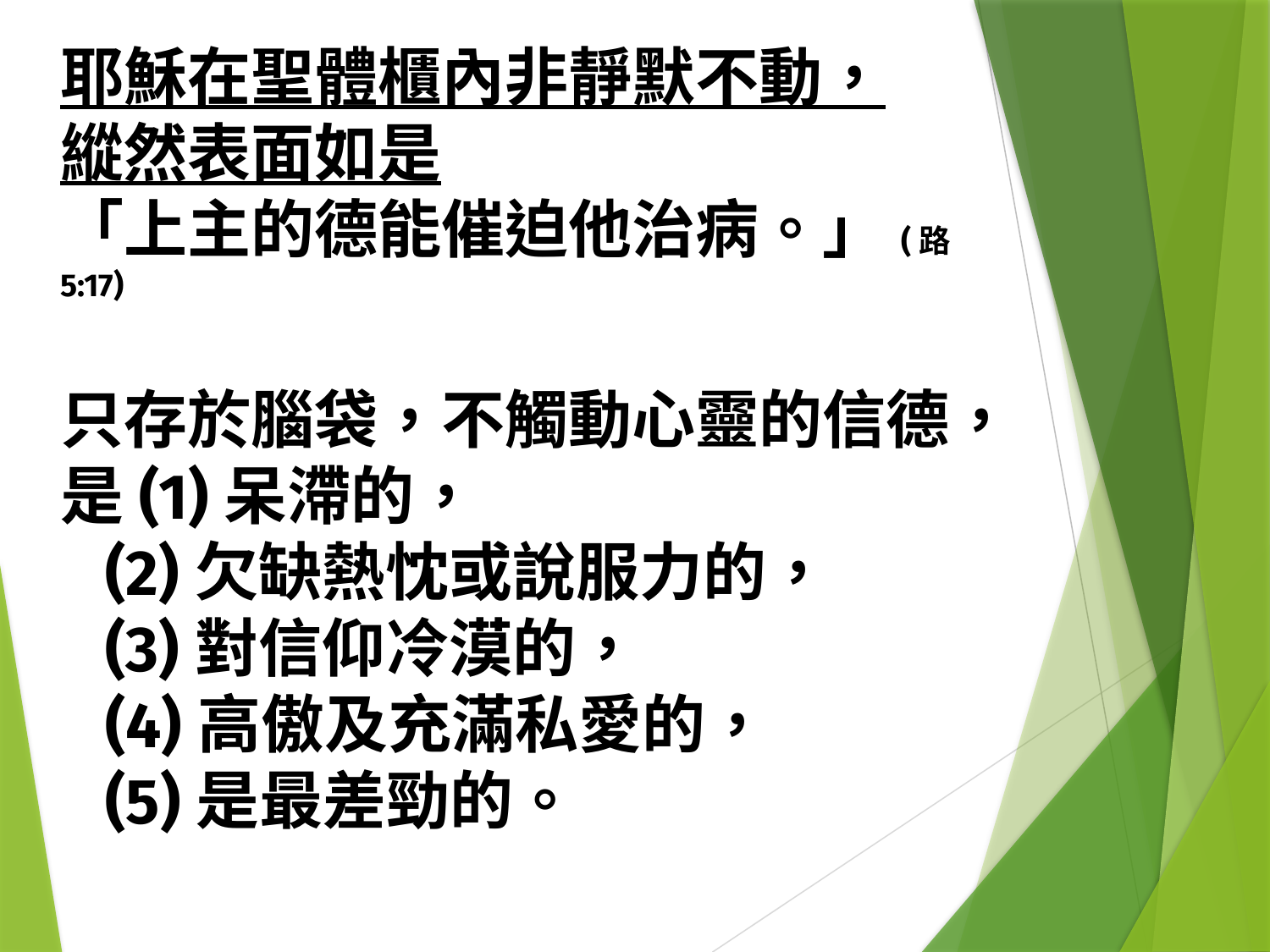

耶穌在聖體櫃內非靜默不動，
縱然表面如是
「上主的德能催迫他治病。」(路5:17)

只存於腦袋，不觸動心靈的信德，是(1)呆滯的，
   (2)欠缺熱忱或說服力的，
   (3)對信仰冷漠的，
   (4)高傲及充滿私愛的，
   (5)是最差勁的。